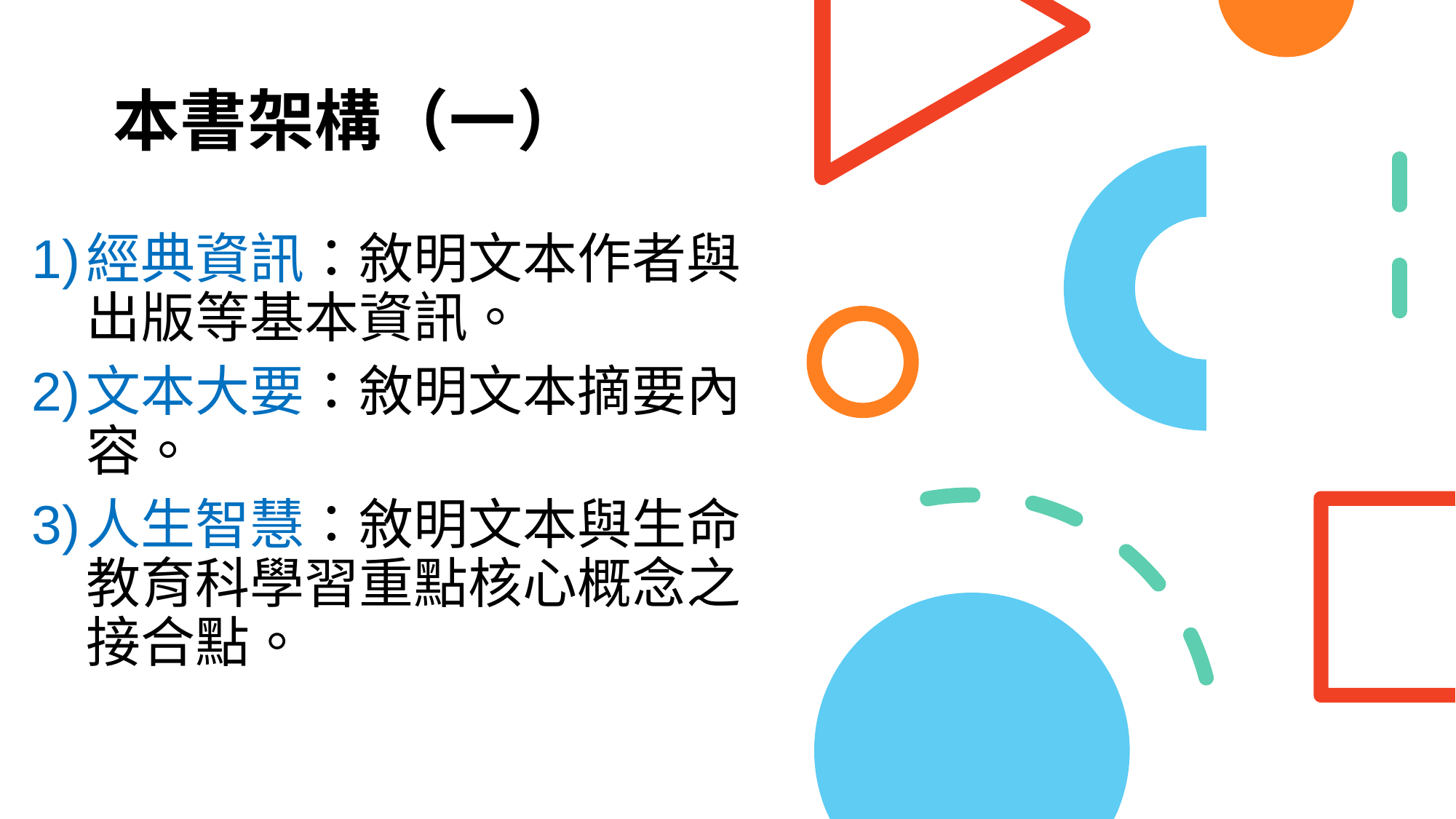

# 本書架構（一）

經典資訊：敘明文本作者與出版等基本資訊。
文本大要：敘明文本摘要內容。
人生智慧：敘明文本與生命教育科學習重點核心概念之接合點。